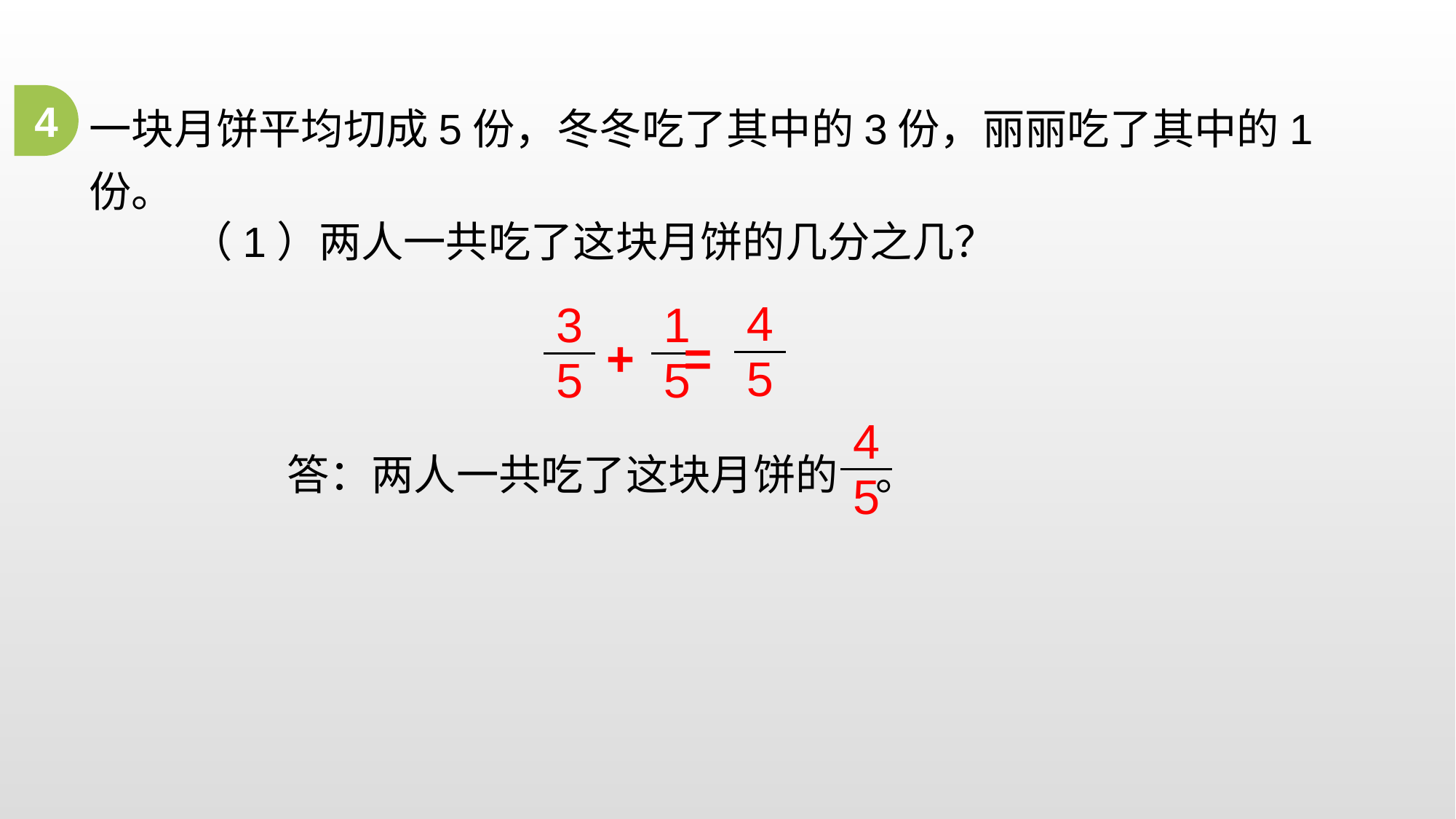

一块月饼平均切成5份，冬冬吃了其中的3份，丽丽吃了其中的1份。
4
（1）两人一共吃了这块月饼的几分之几？
4
5
3
5
1
5
+   =
4
5
答：两人一共吃了这块月饼的    。